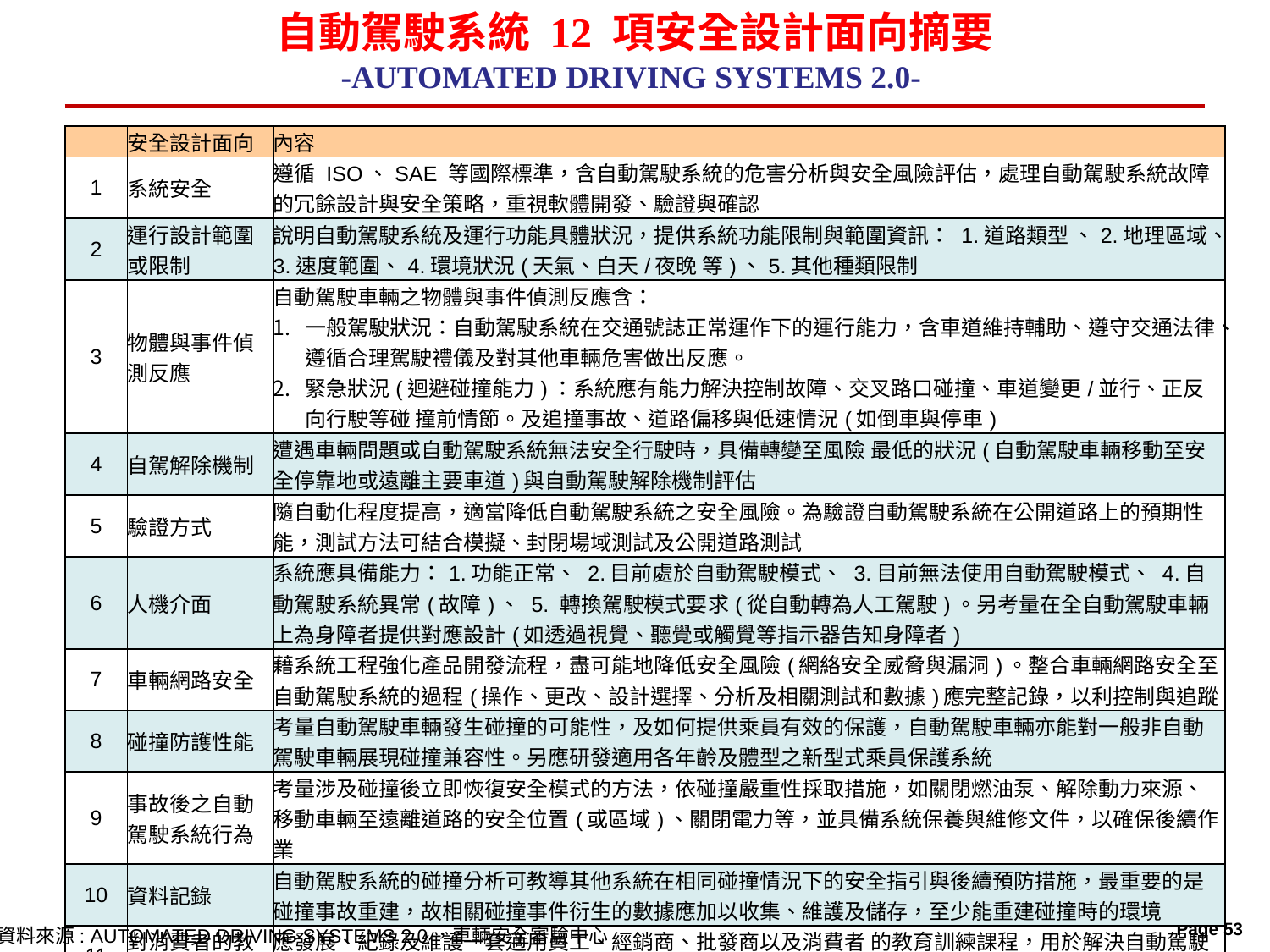

# 自動駕駛系統 12 項安全設計面向摘要 -AUTOMATED DRIVING SYSTEMS 2.0-
|  | 安全設計面向 | 內容 |
| --- | --- | --- |
| 1 | 系統安全 | 遵循 ISO、SAE 等國際標準，含自動駕駛系統的危害分析與安全風險評估，處理自動駕駛系統故障的冗餘設計與安全策略，重視軟體開發、驗證與確認 |
| 2 | 運行設計範圍或限制 | 說明自動駕駛系統及運行功能具體狀況，提供系統功能限制與範圍資訊： 1.道路類型 、2.地理區域、3.速度範圍、4.環境狀況(天氣、白天/夜晚 等)、5.其他種類限制 |
| 3 | 物體與事件偵測反應 | 自動駕駛車輛之物體與事件偵測反應含： 一般駕駛狀況：自動駕駛系統在交通號誌正常運作下的運行能力，含車道維持輔助、遵守交通法律、遵循合理駕駛禮儀及對其他車輛危害做出反應。 緊急狀況(迴避碰撞能力)：系統應有能力解決控制故障、交叉路口碰撞、車道變更/並行、正反向行駛等碰 撞前情節。及追撞事故、道路偏移與低速情況(如倒車與停車) |
| 4 | 自駕解除機制 | 遭遇車輛問題或自動駕駛系統無法安全行駛時，具備轉變至風險 最低的狀況(自動駕駛車輛移動至安全停靠地或遠離主要車道)與自動駕駛解除機制評估 |
| 5 | 驗證方式 | 隨自動化程度提高，適當降低自動駕駛系統之安全風險。為驗證自動駕駛系統在公開道路上的預期性能，測試方法可結合模擬、封閉場域測試及公開道路測試 |
| 6 | 人機介面 | 系統應具備能力：1.功能正常、 2.目前處於自動駕駛模式、 3.目前無法使用自動駕駛模式、 4.自動駕駛系統異常(故障)、 5. 轉換駕駛模式要求(從自動轉為人工駕駛)。另考量在全自動駕駛車輛上為身障者提供對應設計(如透過視覺、聽覺或觸覺等指示器告知身障者) |
| 7 | 車輛網路安全 | 藉系統工程強化產品開發流程，盡可能地降低安全風險(網絡安全威脅與漏洞)。整合車輛網路安全至自動駕駛系統的過程(操作、更改、設計選擇、分析及相關測試和數據)應完整記錄，以利控制與追蹤 |
| 8 | 碰撞防護性能 | 考量自動駕駛車輛發生碰撞的可能性，及如何提供乘員有效的保護，自動駕駛車輛亦能對一般非自動駕駛車輛展現碰撞兼容性。另應研發適用各年齡及體型之新型式乘員保護系統 |
| 9 | 事故後之自動駕駛系統行為 | 考量涉及碰撞後立即恢復安全模式的方法，依碰撞嚴重性採取措施，如關閉燃油泵、解除動力來源、移動車輛至遠離道路的安全位置(或區域)、關閉電力等，並具備系統保養與維修文件，以確保後續作業 |
| 10 | 資料記錄 | 自動駕駛系統的碰撞分析可教導其他系統在相同碰撞情況下的安全指引與後續預防措施，最重要的是碰撞事故重建，故相關碰撞事件衍生的數據應加以收集、維護及儲存，至少能重建碰撞時的環境 |
| 11 | 對消費者的教育及訓練 | 應發展、紀錄及維護一套適用員工、經銷商、批發商以及消費者 的教育訓練課程，用於解決自動駕駛系統操作與運行期間可能發 生的影響。 |
| 12 | 法規 | 提出書面計劃並說明車輛與自動駕駛系統之設計如何遵守並適用所有的聯邦、州及地方法規 |
資料來源: AUTOMATED DRIVING SYSTEMS 2.0，車輛安全審驗中心